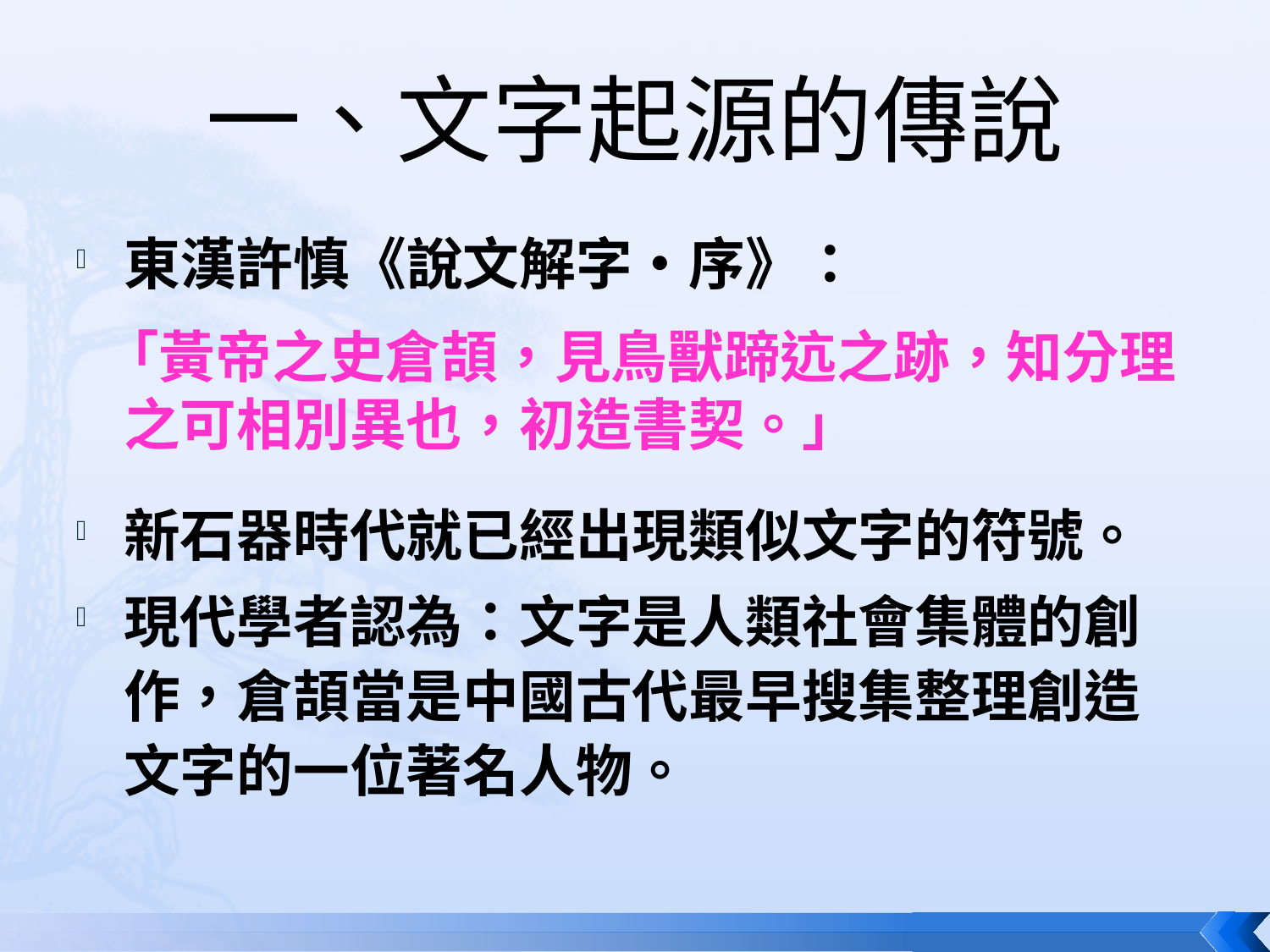

# 一、文字起源的傳說
東漢許慎《說文解字•序》：
 「黃帝之史倉頡，見鳥獸蹄迒之跡，知分理 之可相別異也，初造書契。」
新石器時代就已經出現類似文字的符號。
現代學者認為：文字是人類社會集體的創作，倉頡當是中國古代最早搜集整理創造文字的一位著名人物。